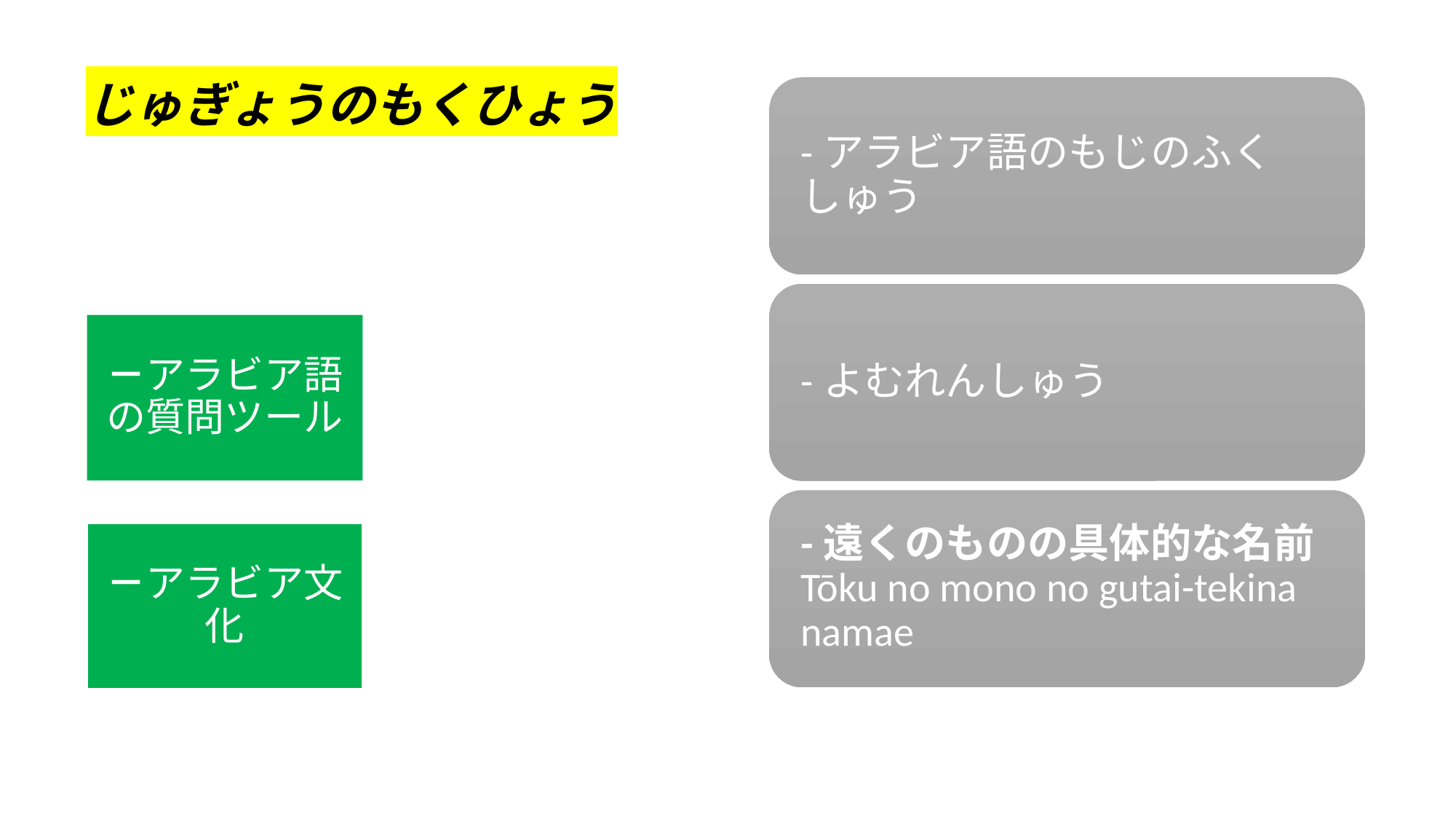

# じゅぎょうのもくひょう
-アラビア語のもじのふくしゅう
-よむれんしゅう
-遠くのものの具体的な名前Tōku no mono no gutai-tekina namae

－アラビア語の質問ツール

－アラビア文化